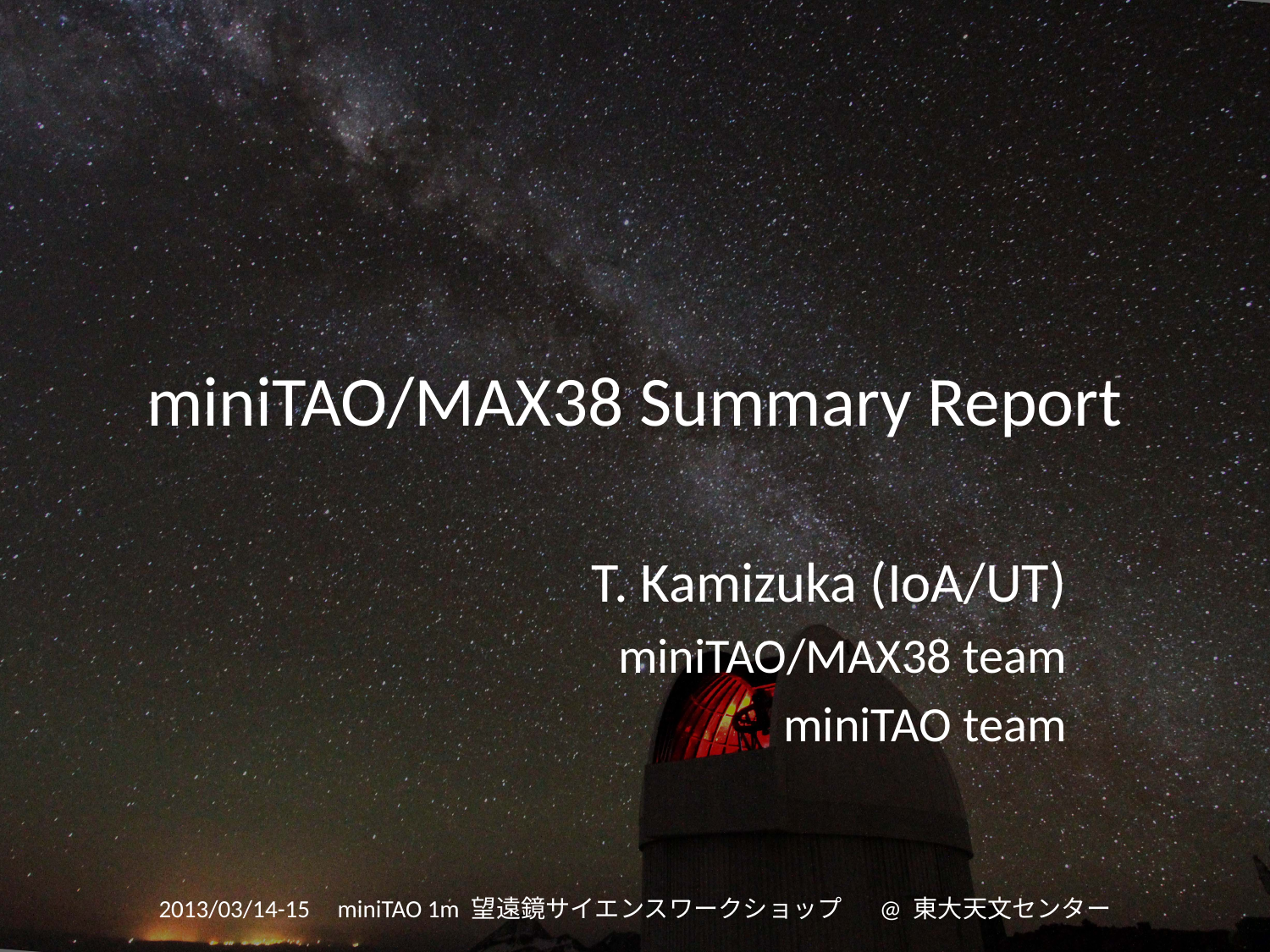

# miniTAO/MAX38 Summary Report
T. Kamizuka (IoA/UT)
miniTAO/MAX38 team
miniTAO team
2013/03/14-15     miniTAO 1m 望遠鏡サイエンスワークショップ    @ 東大天文センター